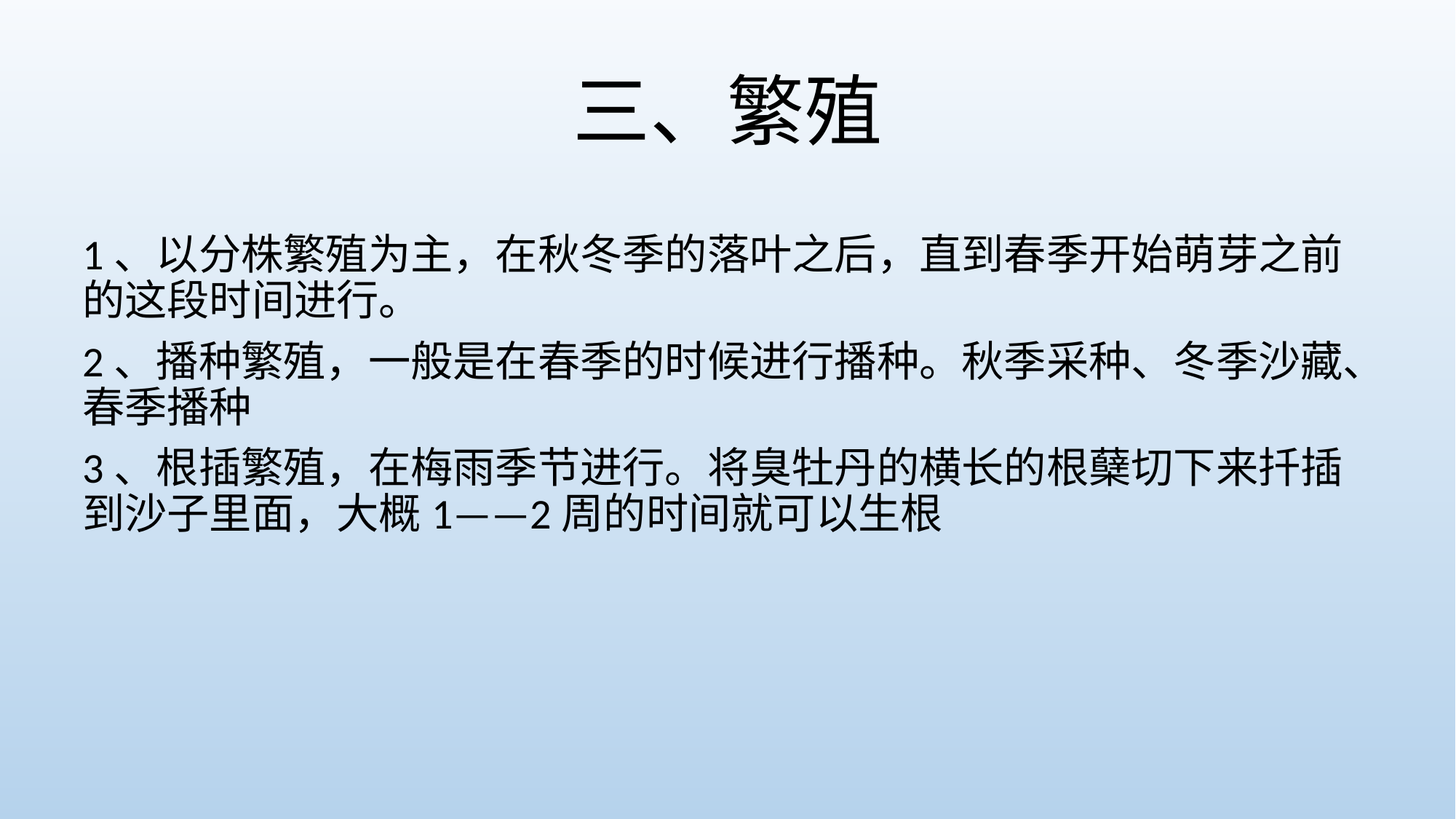

# 三、繁殖

1、以分株繁殖为主，在秋冬季的落叶之后，直到春季开始萌芽之前的这段时间进行。
2、播种繁殖，一般是在春季的时候进行播种。秋季采种、冬季沙藏、春季播种
3、根插繁殖，在梅雨季节进行。将臭牡丹的横长的根蘖切下来扦插到沙子里面，大概1——2周的时间就可以生根